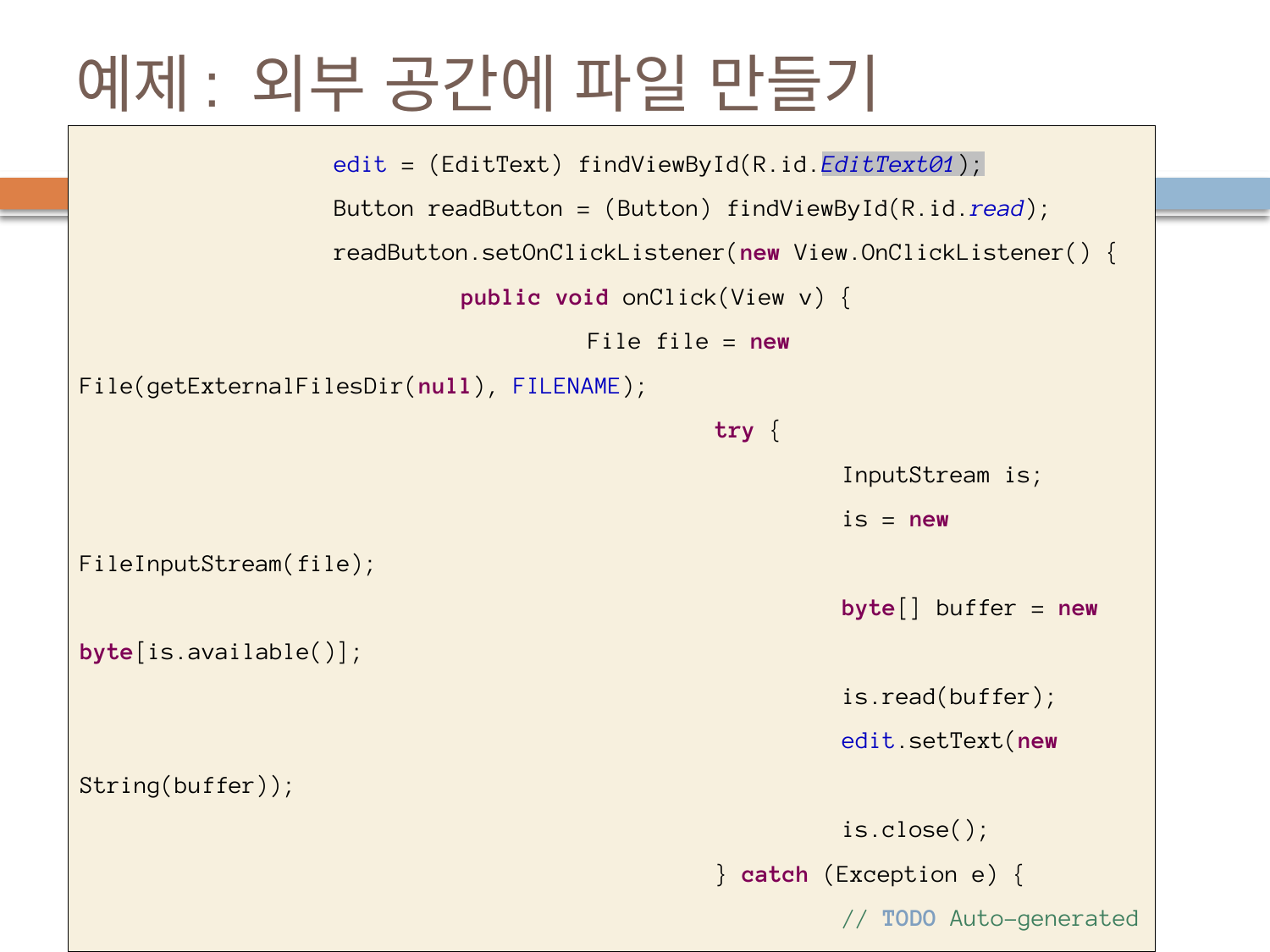

# 예제: 외부 공간에 파일 만들기
		edit = (EditText) findViewById(R.id.EditText01);
		Button readButton = (Button) findViewById(R.id.read);
		readButton.setOnClickListener(new View.OnClickListener() {
			public void onClick(View v) {
				File file = new File(getExternalFilesDir(null), FILENAME);
					try {
						InputStream is;
						is = new FileInputStream(file);
						byte[] buffer = new byte[is.available()];
						is.read(buffer);
						edit.setText(new String(buffer));
						is.close();
					} catch (Exception e) {
						// TODO Auto-generated catch block
						e.printStackTrace();
					}
			}
		});